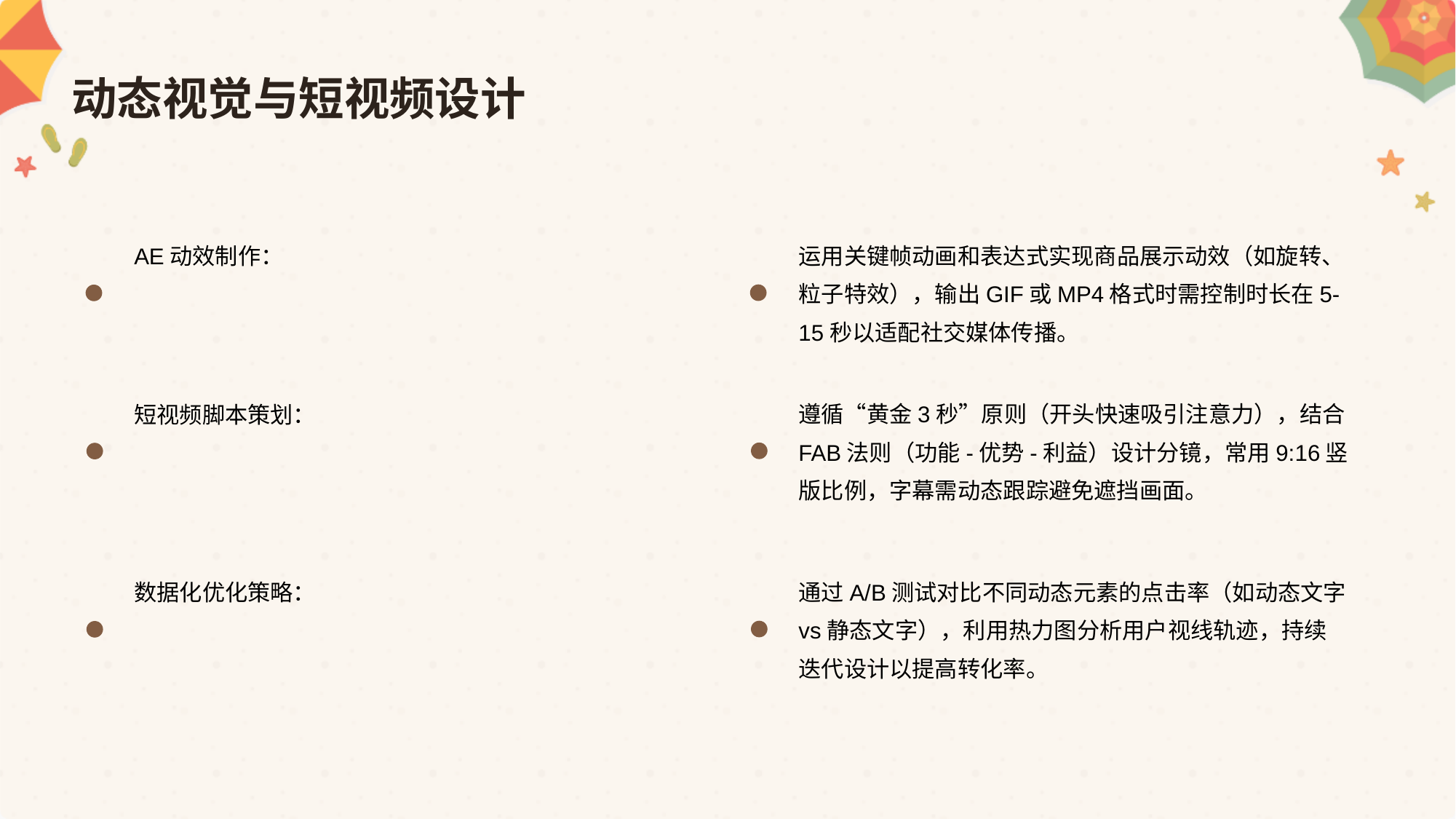

动态视觉与短视频设计
运用关键帧动画和表达式实现商品展示动效（如旋转、粒子特效），输出GIF或MP4格式时需控制时长在5-15秒以适配社交媒体传播。
AE动效制作：

遵循“黄金3秒”原则（开头快速吸引注意力），结合FAB法则（功能-优势-利益）设计分镜，常用9:16竖版比例，字幕需动态跟踪避免遮挡画面。
短视频脚本策划：

通过A/B测试对比不同动态元素的点击率（如动态文字vs静态文字），利用热力图分析用户视线轨迹，持续迭代设计以提高转化率。
数据化优化策略：